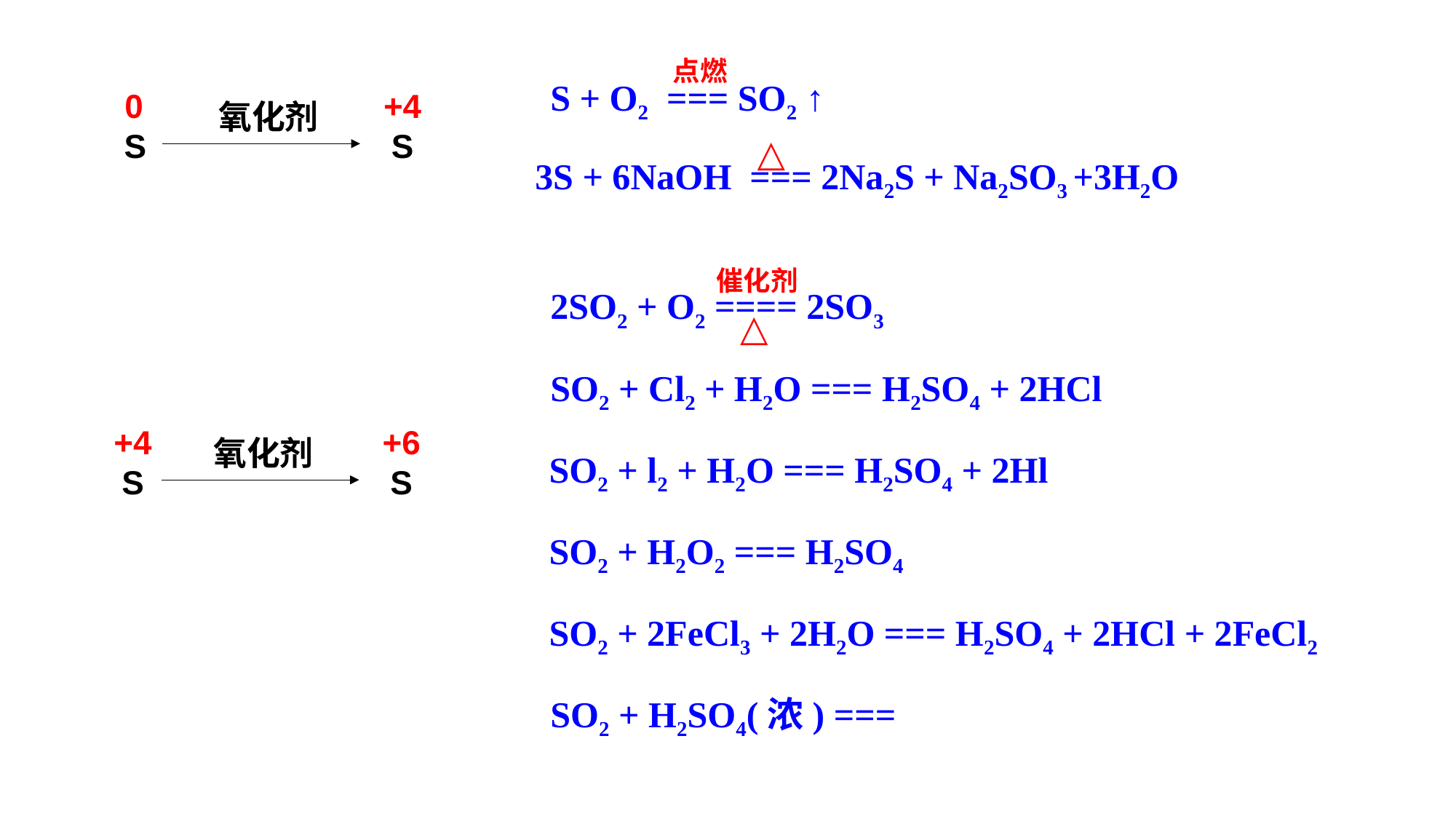

点燃
S + O2  === SO2 ↑
0
S
+4
S
氧化剂
△
3S + 6NaOH  === 2Na2S + Na2SO3 +3H2O
催化剂
2SO2 + O2 ==== 2SO3
△
SO2 + Cl2 + H2O === H2SO4 + 2HCl
+4
S
+6
S
氧化剂
SO2 + l2 + H2O === H2SO4 + 2Hl
SO2 + H2O2 === H2SO4
SO2 + 2FeCl3 + 2H2O === H2SO4 + 2HCl + 2FeCl2
SO2 + H2SO4(浓) ===